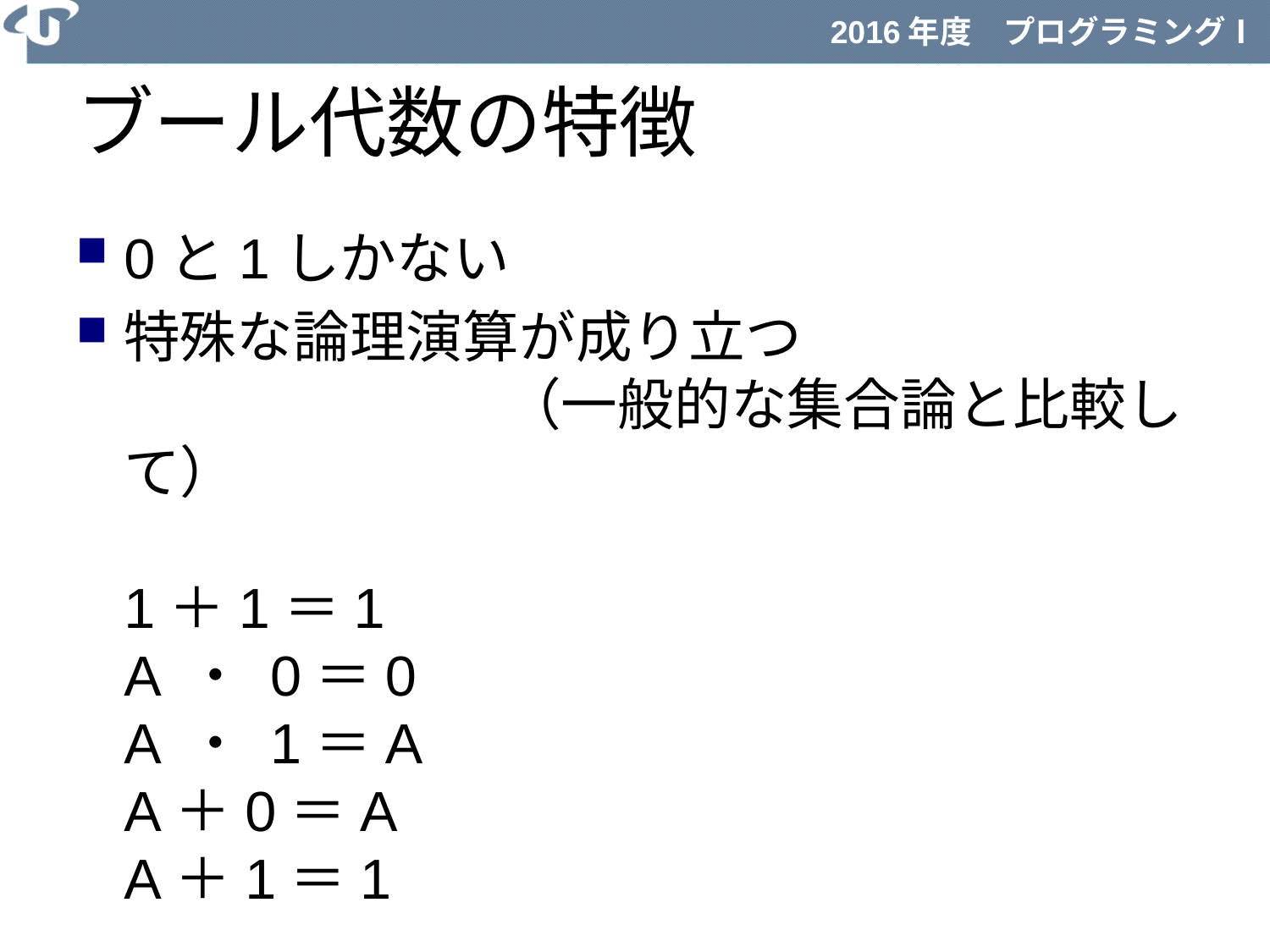

# ブール代数の特徴
0と1しかない
特殊な論理演算が成り立つ
			（一般的な集合論と比較して）
1＋1＝1
A ・ 0＝0
A ・ 1＝A
A＋0＝A
A＋1＝1